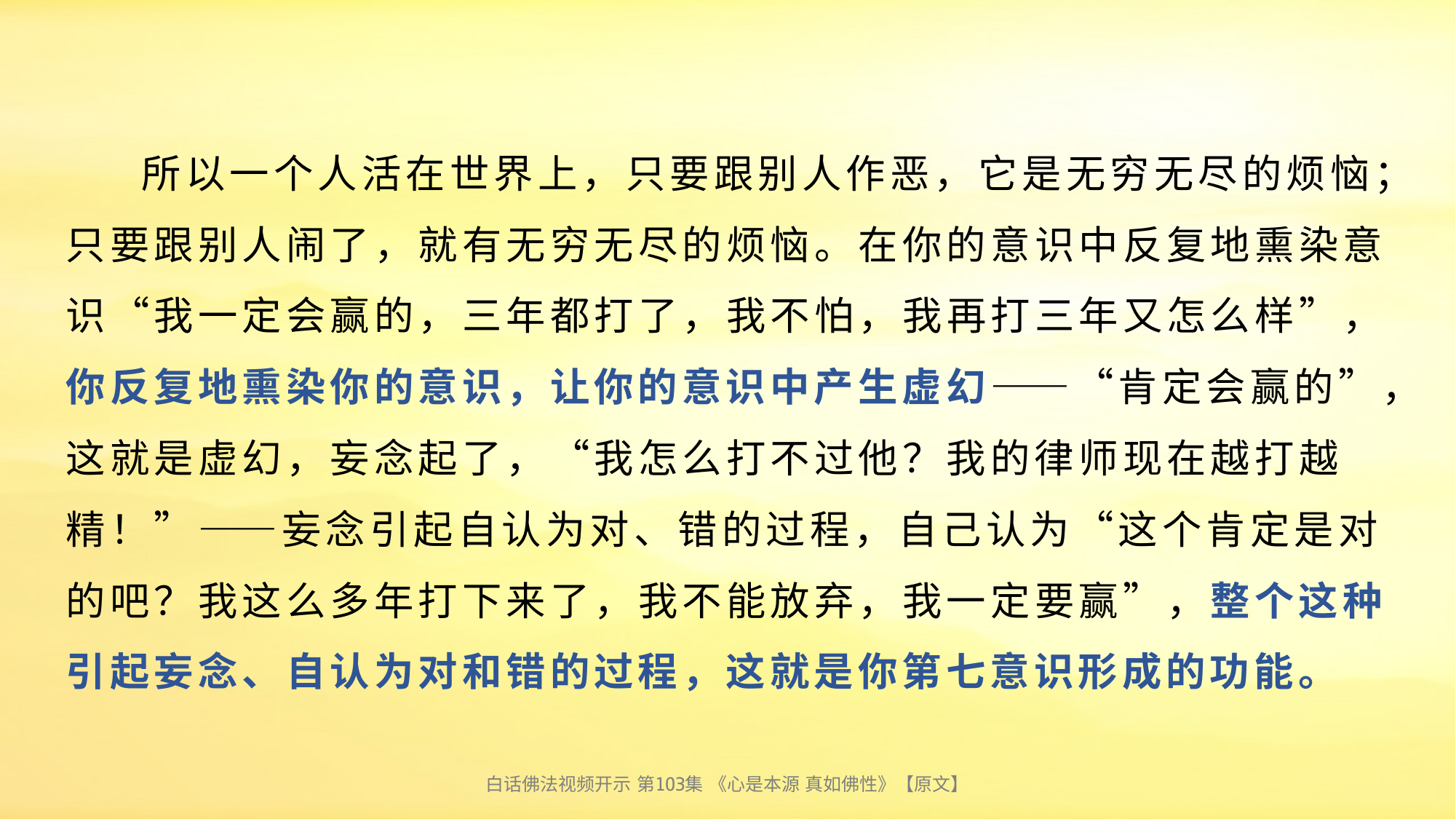

# 所以一个人活在世界上，只要跟别人作恶，它是无穷无尽的烦恼；只要跟别人闹了，就有无穷无尽的烦恼。在你的意识中反复地熏染意识“我一定会赢的，三年都打了，我不怕，我再打三年又怎么样”，你反复地熏染你的意识，让你的意识中产生虚幻——“肯定会赢的”，这就是虚幻，妄念起了，“我怎么打不过他？我的律师现在越打越精！”——妄念引起自认为对、错的过程，自己认为“这个肯定是对的吧？我这么多年打下来了，我不能放弃，我一定要赢”，整个这种引起妄念、自认为对和错的过程，这就是你第七意识形成的功能。
白话佛法视频开示 第103集 《心是本源 真如佛性》【原文】